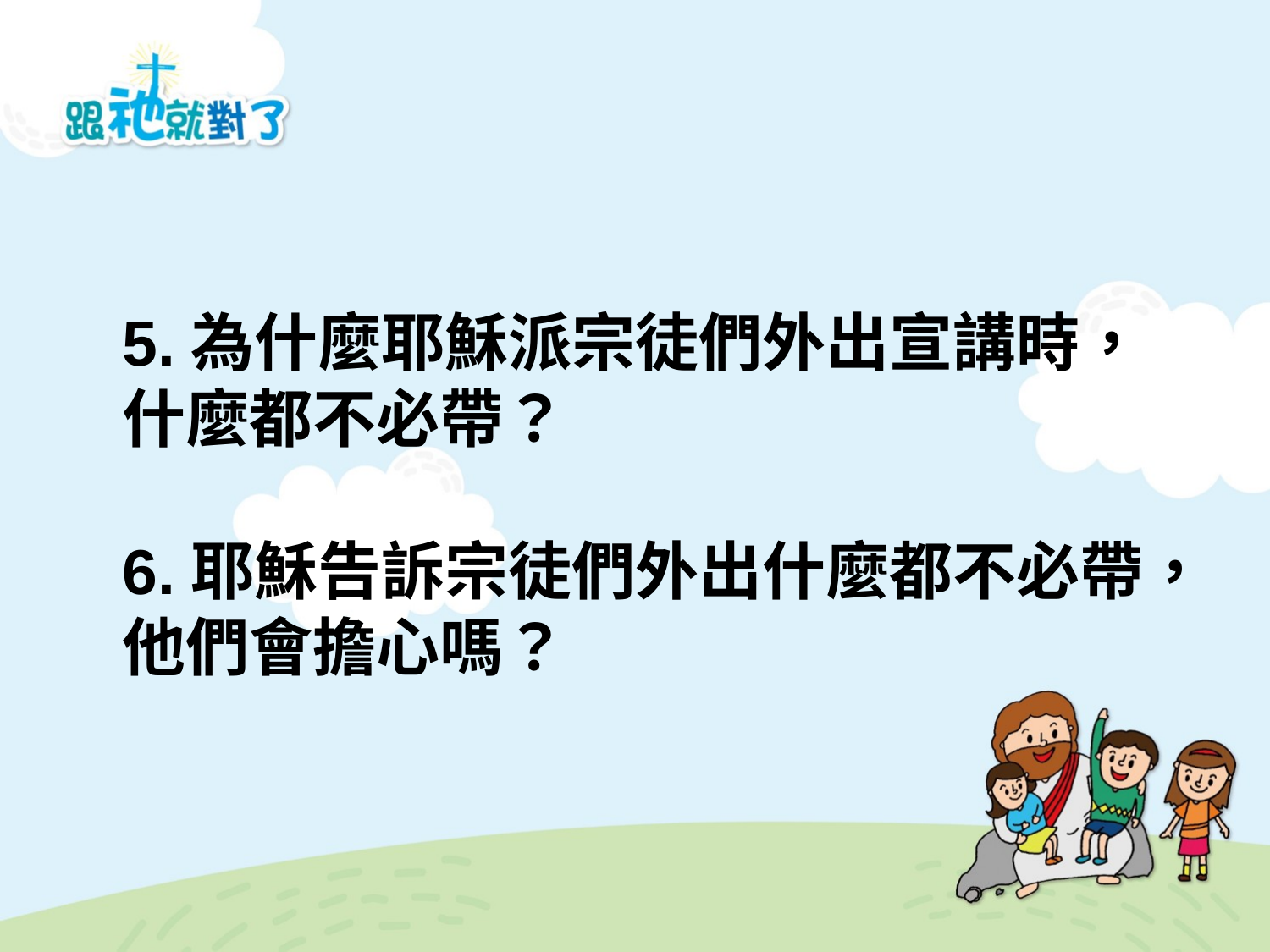

5.為什麼耶穌派宗徒們外出宣講時，什麼都不必帶？

6.耶穌告訴宗徒們外出什麼都不必帶，他們會擔心嗎？